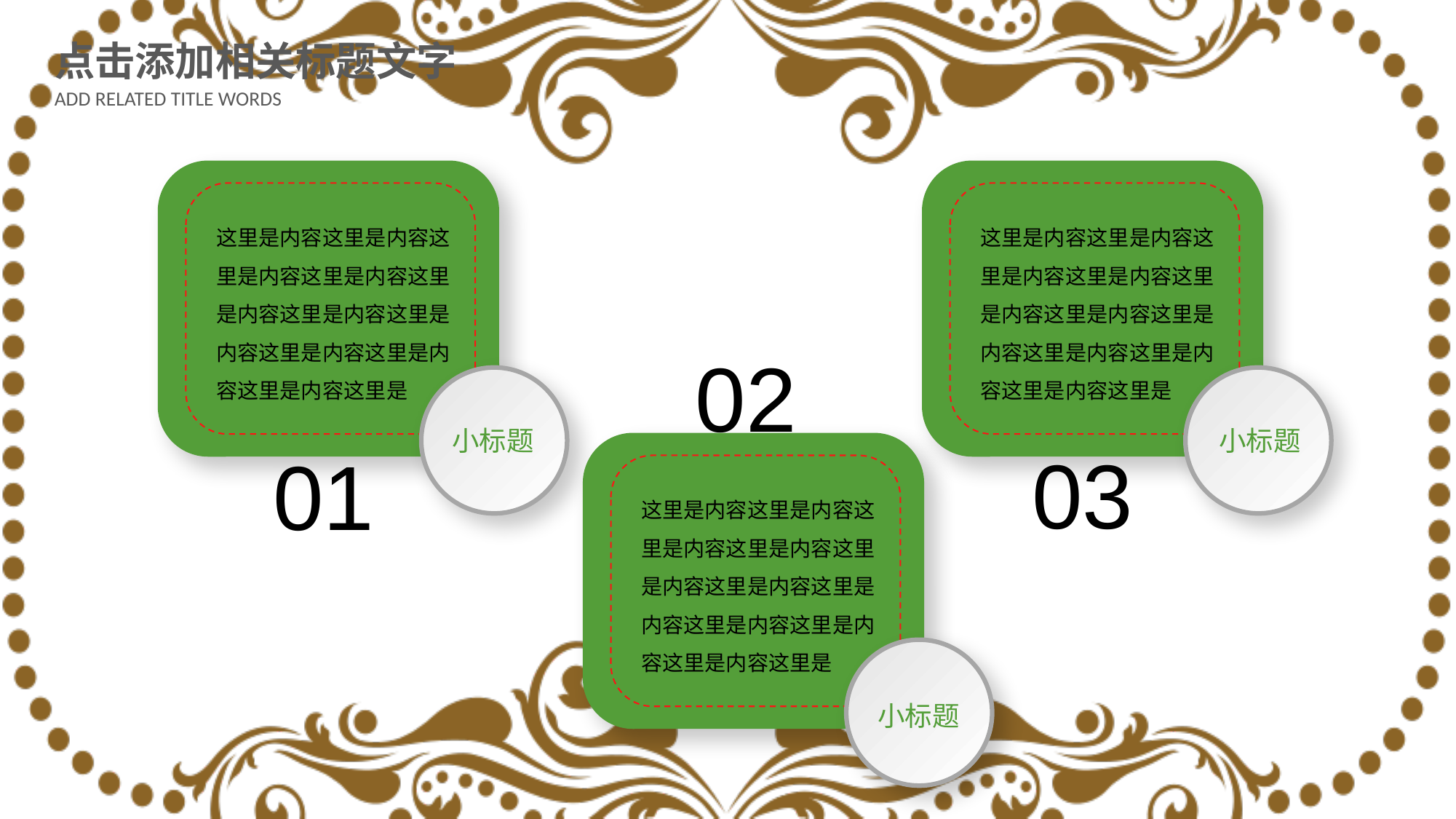

点击添加相关标题文字
ADD RELATED TITLE WORDS

这里是内容这里是内容这里是内容这里是内容这里是内容这里是内容这里是内容这里是内容这里是内容这里是内容这里是
这里是内容这里是内容这里是内容这里是内容这里是内容这里是内容这里是内容这里是内容这里是内容这里是内容这里是
02

小标题
小标题
03
01

这里是内容这里是内容这里是内容这里是内容这里是内容这里是内容这里是内容这里是内容这里是内容这里是内容这里是

小标题